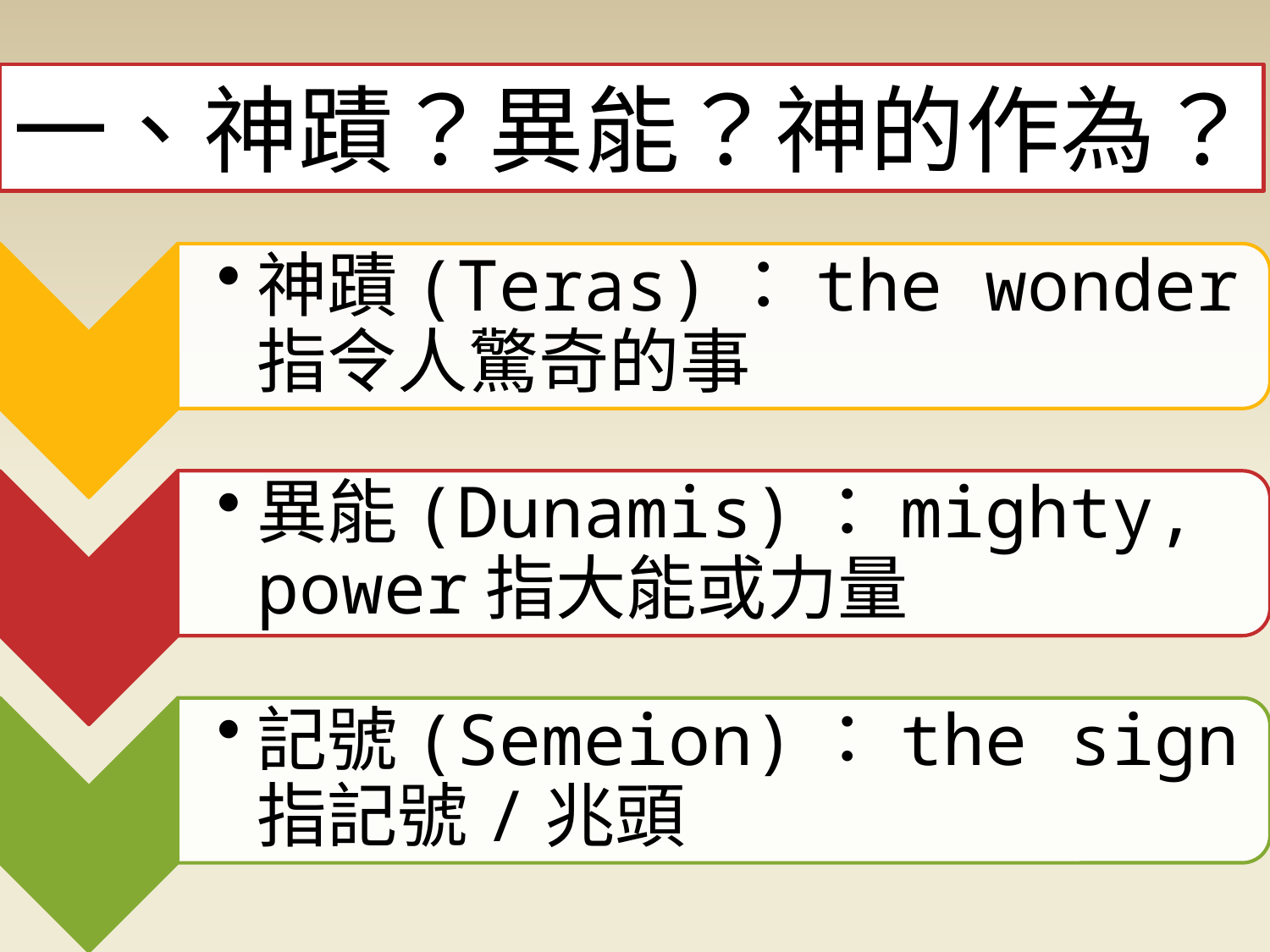

一、神蹟？異能？神的作為？

神蹟(Teras)：the wonder指令人驚奇的事

異能(Dunamis)：mighty, power指大能或力量

記號(Semeion)：the sign指記號/兆頭